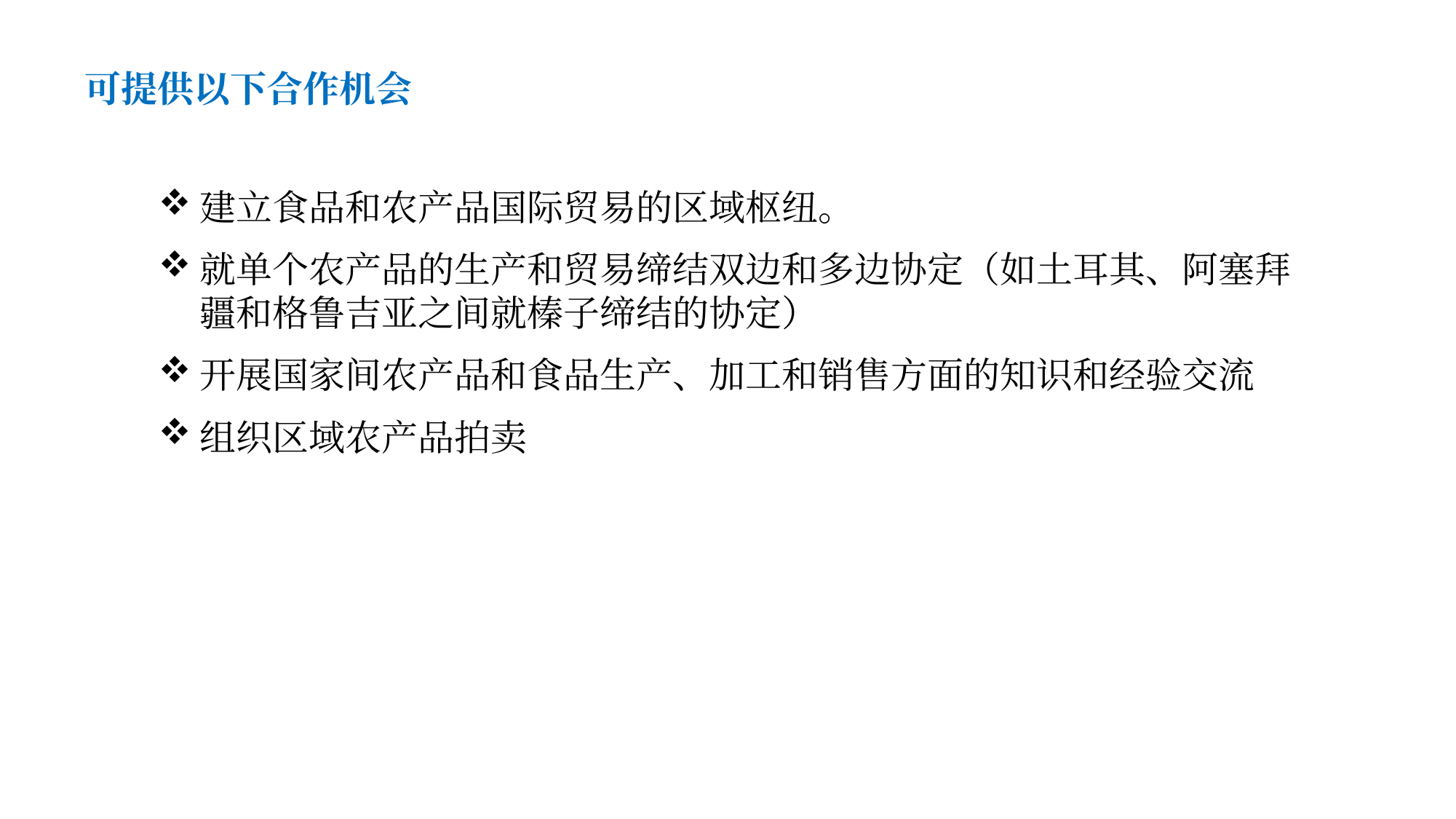

可提供以下合作机会
建立食品和农产品国际贸易的区域枢纽。
就单个农产品的生产和贸易缔结双边和多边协定（如土耳其、阿塞拜疆和格鲁吉亚之间就榛子缔结的协定）
开展国家间农产品和食品生产、加工和销售方面的知识和经验交流
组织区域农产品拍卖